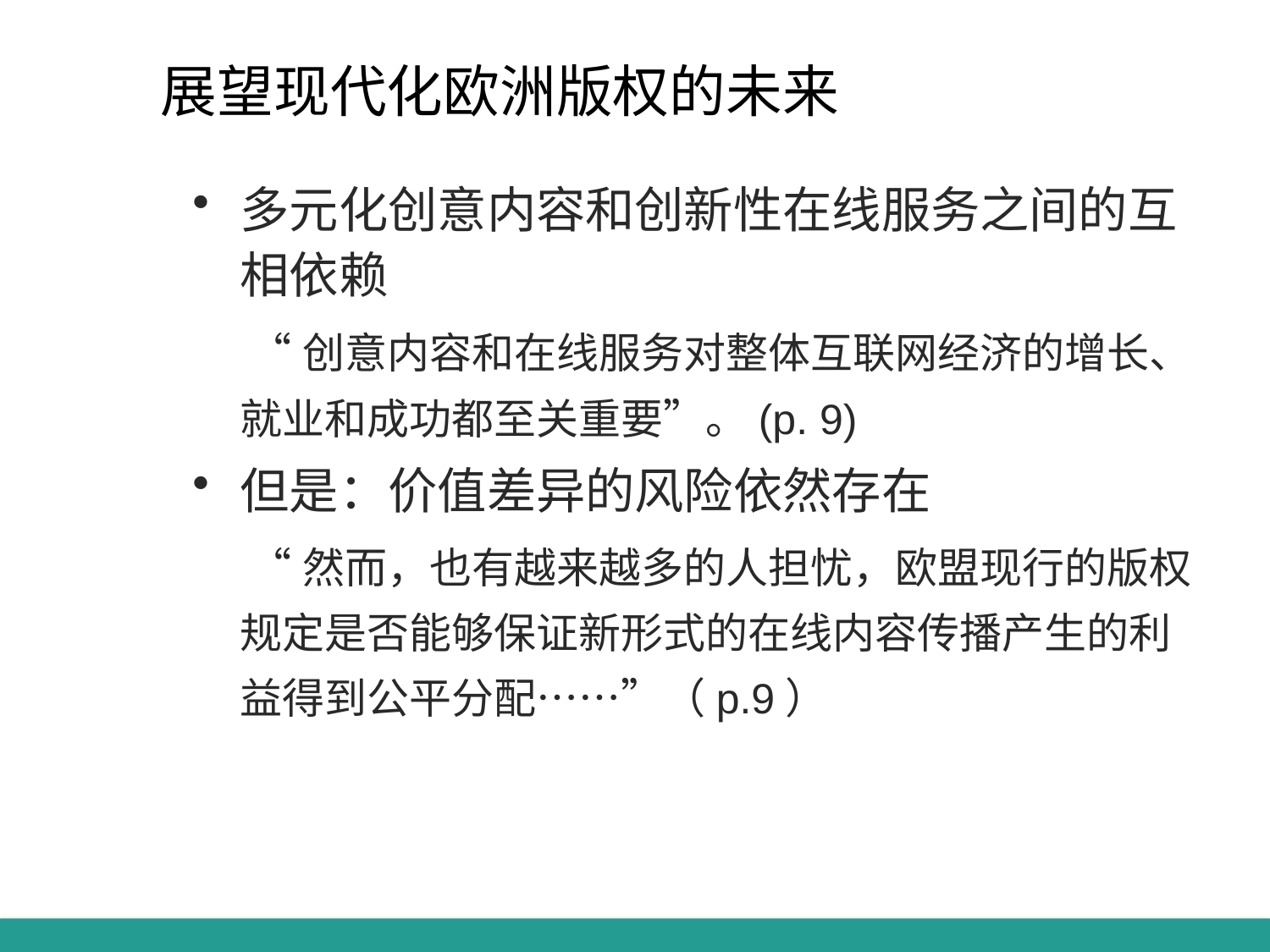

# 展望现代化欧洲版权的未来
多元化创意内容和创新性在线服务之间的互相依赖
	 “创意内容和在线服务对整体互联网经济的增长、就业和成功都至关重要”。(p. 9)
但是：价值差异的风险依然存在
	 “然而，也有越来越多的人担忧，欧盟现行的版权规定是否能够保证新形式的在线内容传播产生的利益得到公平分配……”（p.9）